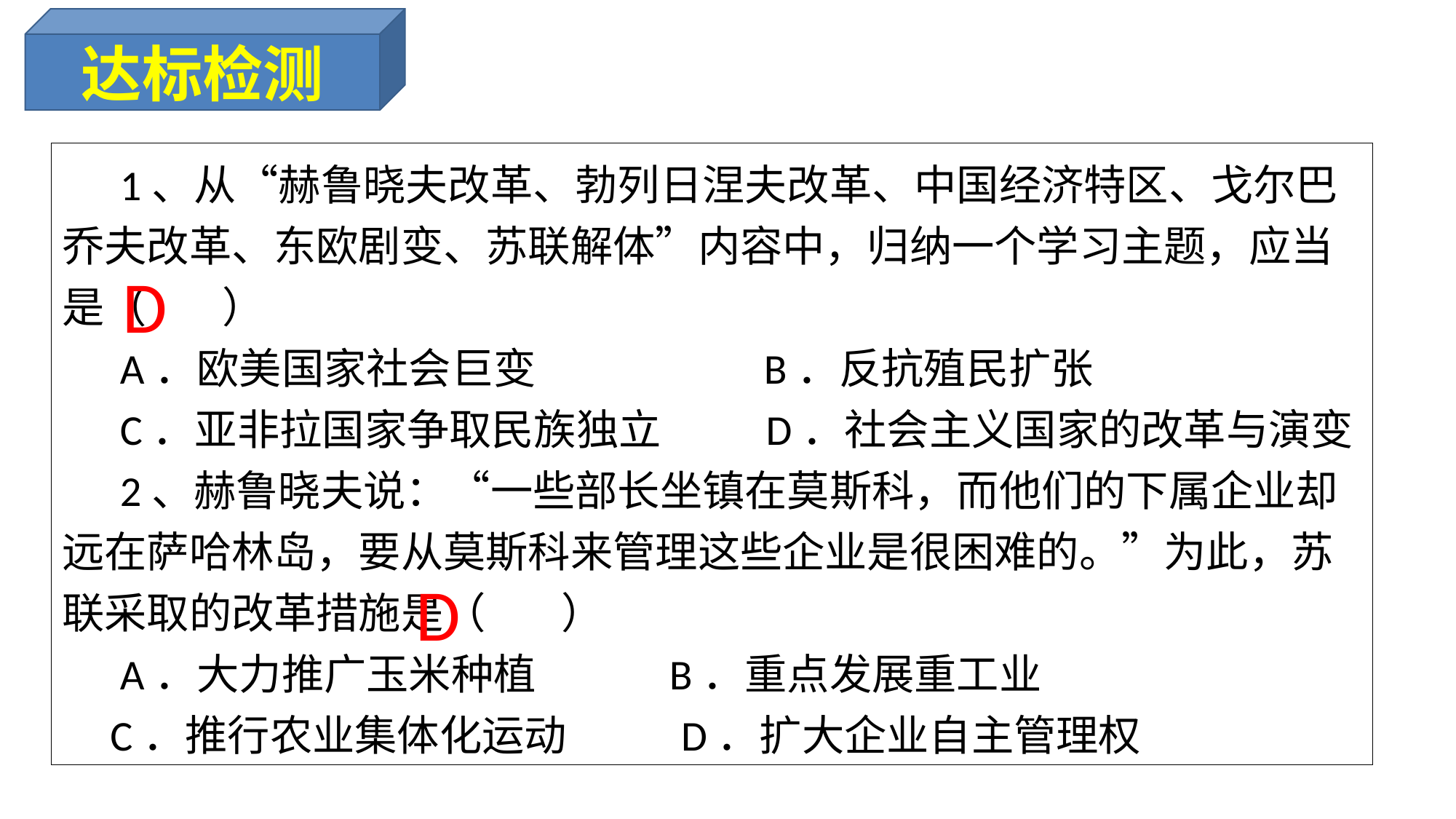

达标检测
      1、从“赫鲁晓夫改革、勃列日涅夫改革、中国经济特区、戈尔巴乔夫改革、东欧剧变、苏联解体”内容中，归纳一个学习主题，应当是（        ）
      A．欧美国家社会巨变                       B．反抗殖民扩张
      C．亚非拉国家争取民族独立          D．社会主义国家的改革与演变
      2、赫鲁晓夫说：“一些部长坐镇在莫斯科，而他们的下属企业却远在萨哈林岛，要从莫斯科来管理这些企业是很困难的。”为此，苏联采取的改革措施是（        ）
      A．大力推广玉米种植             B．重点发展重工业
     C．推行农业集体化运动           D．扩大企业自主管理权
D
D